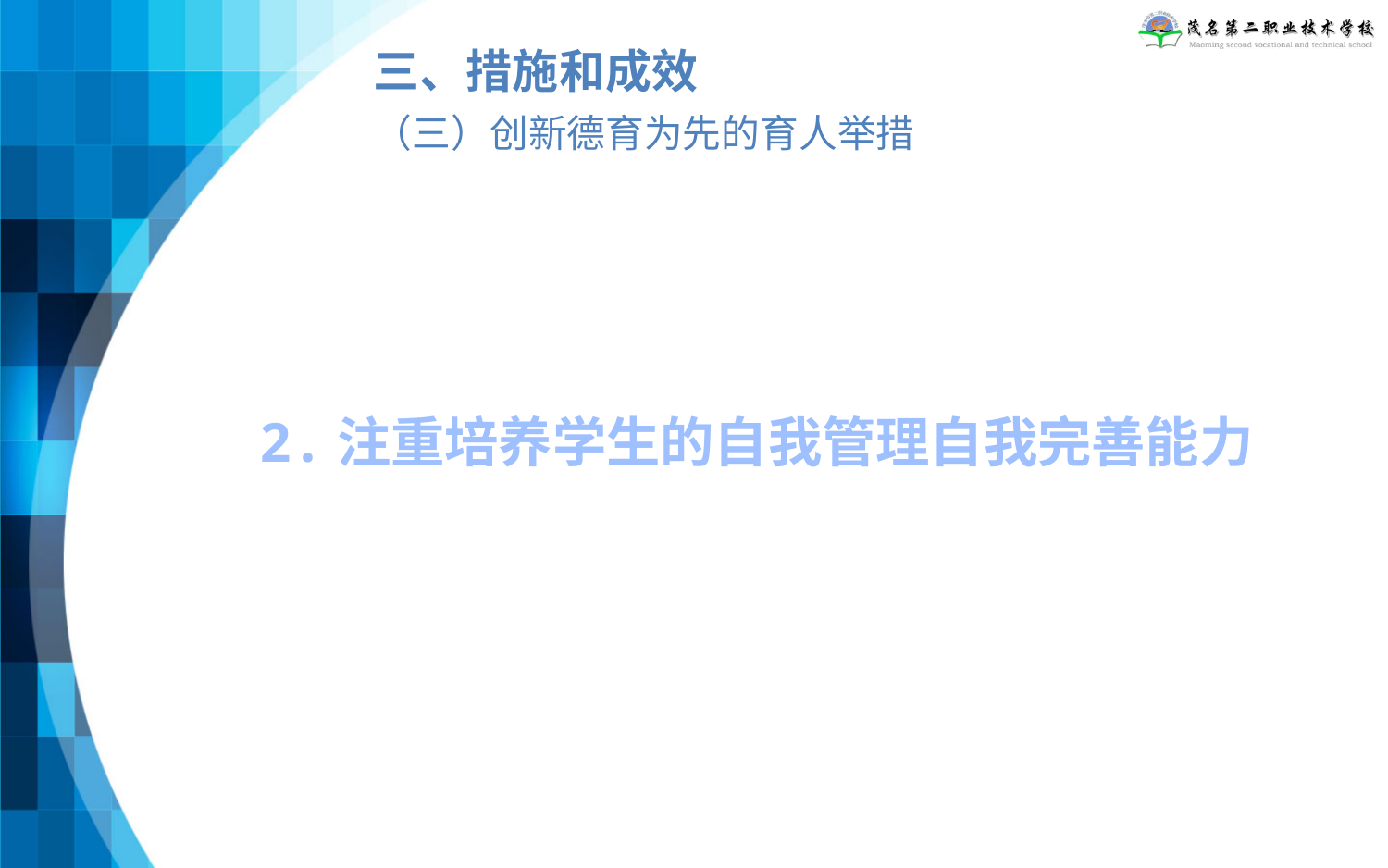

三、措施和成效
（三）创新德育为先的育人举措
2.注重培养学生的自我管理自我完善能力